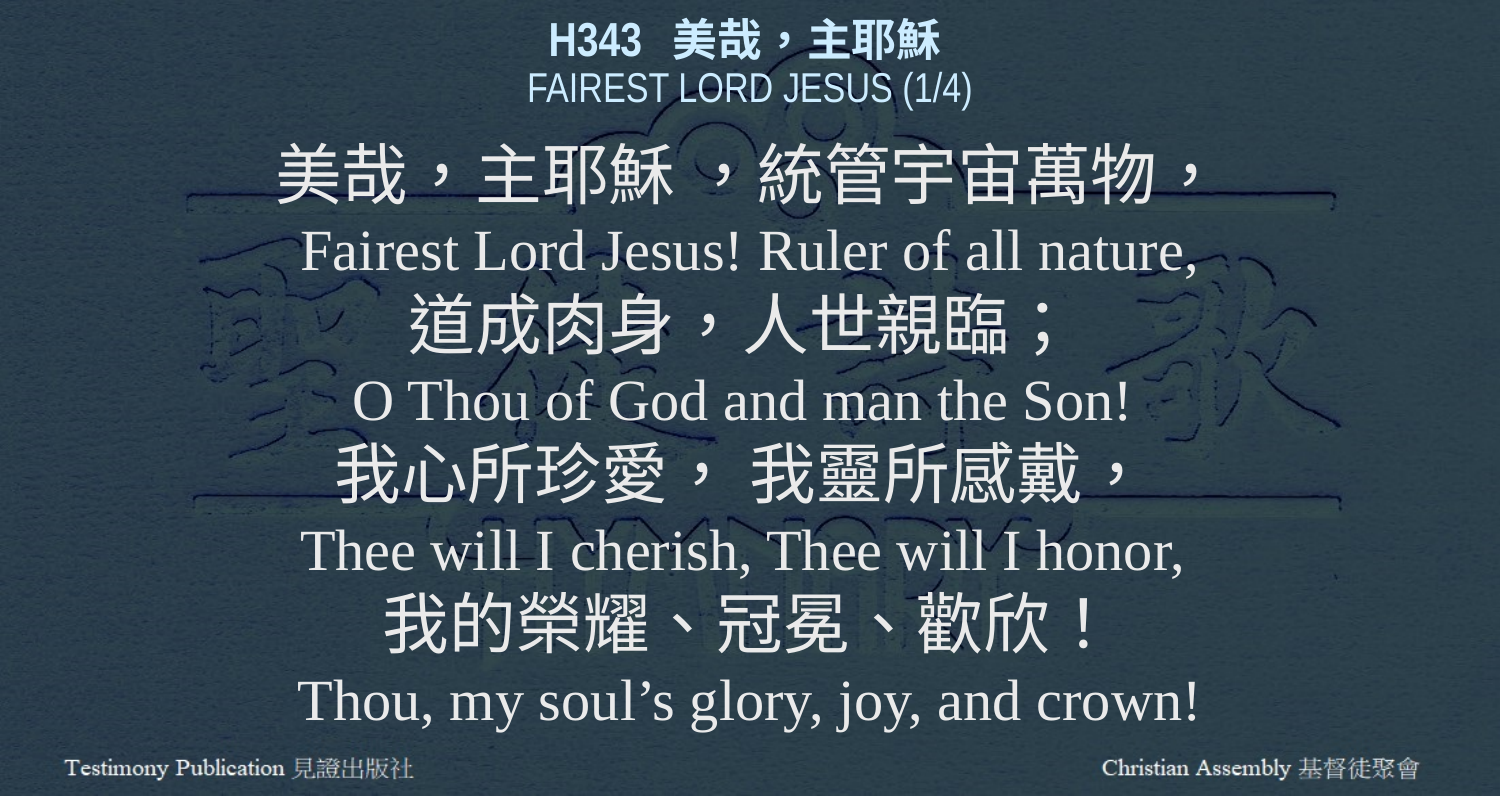

H343  美哉，主耶穌
FAIREST LORD JESUS (1/4)
美哉，主耶穌 ，統管宇宙萬物，
Fairest Lord Jesus! Ruler of all nature,
道成肉身，人世親臨；
O Thou of God and man the Son!
我心所珍愛， 我靈所感戴，
Thee will I cherish, Thee will I honor,
我的榮耀、冠冕、歡欣！
Thou, my soul’s glory, joy, and crown!